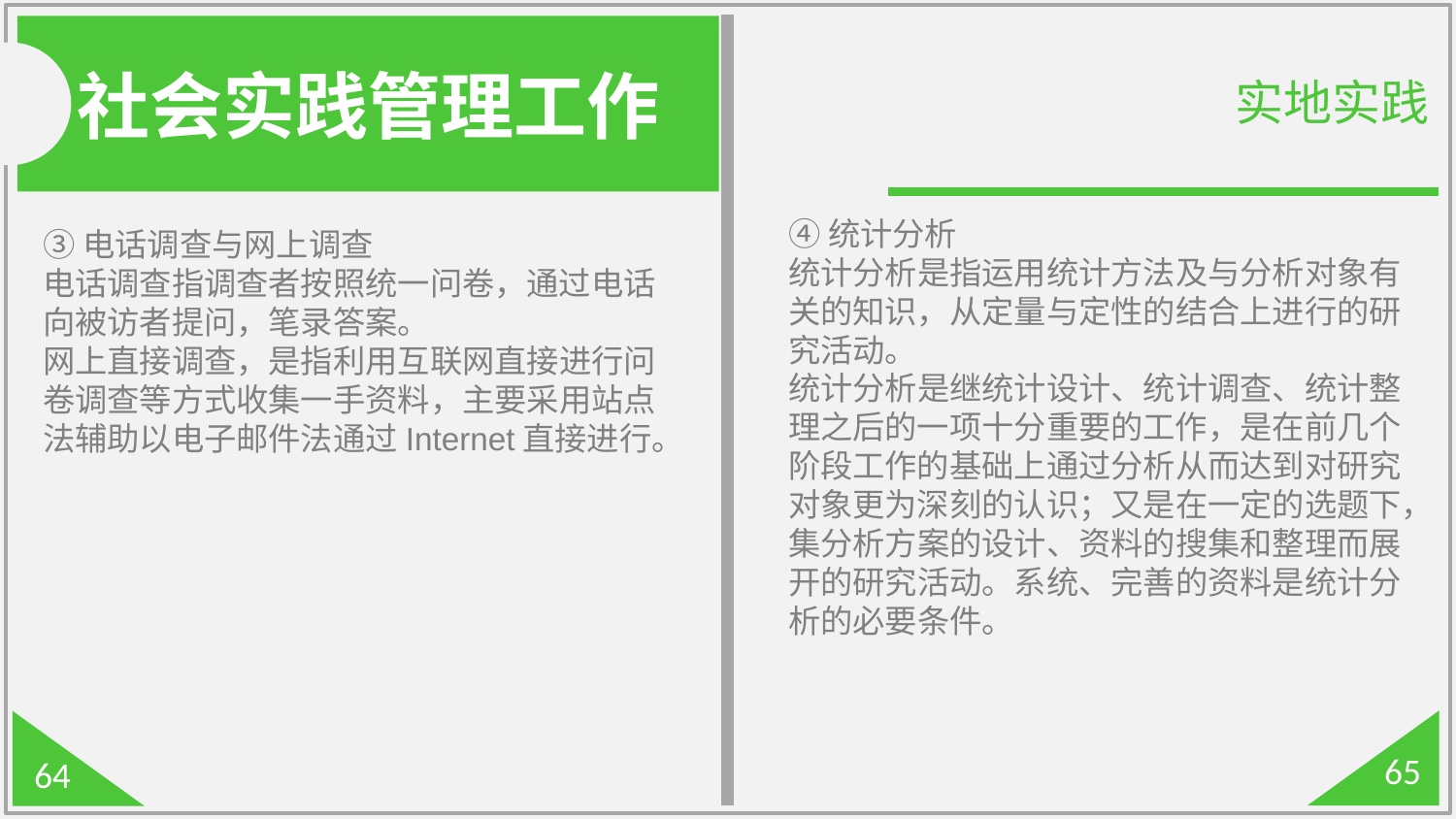

社会实践管理工作

实地实践

④统计分析
统计分析是指运用统计方法及与分析对象有关的知识，从定量与定性的结合上进行的研究活动。
统计分析是继统计设计、统计调查、统计整理之后的一项十分重要的工作，是在前几个阶段工作的基础上通过分析从而达到对研究对象更为深刻的认识；又是在一定的选题下，集分析方案的设计、资料的搜集和整理而展开的研究活动。系统、完善的资料是统计分析的必要条件。

③电话调查与网上调查
电话调查指调查者按照统一问卷，通过电话向被访者提问，笔录答案。
网上直接调查，是指利用互联网直接进行问卷调查等方式收集一手资料，主要采用站点法辅助以电子邮件法通过Internet直接进行。

65
64